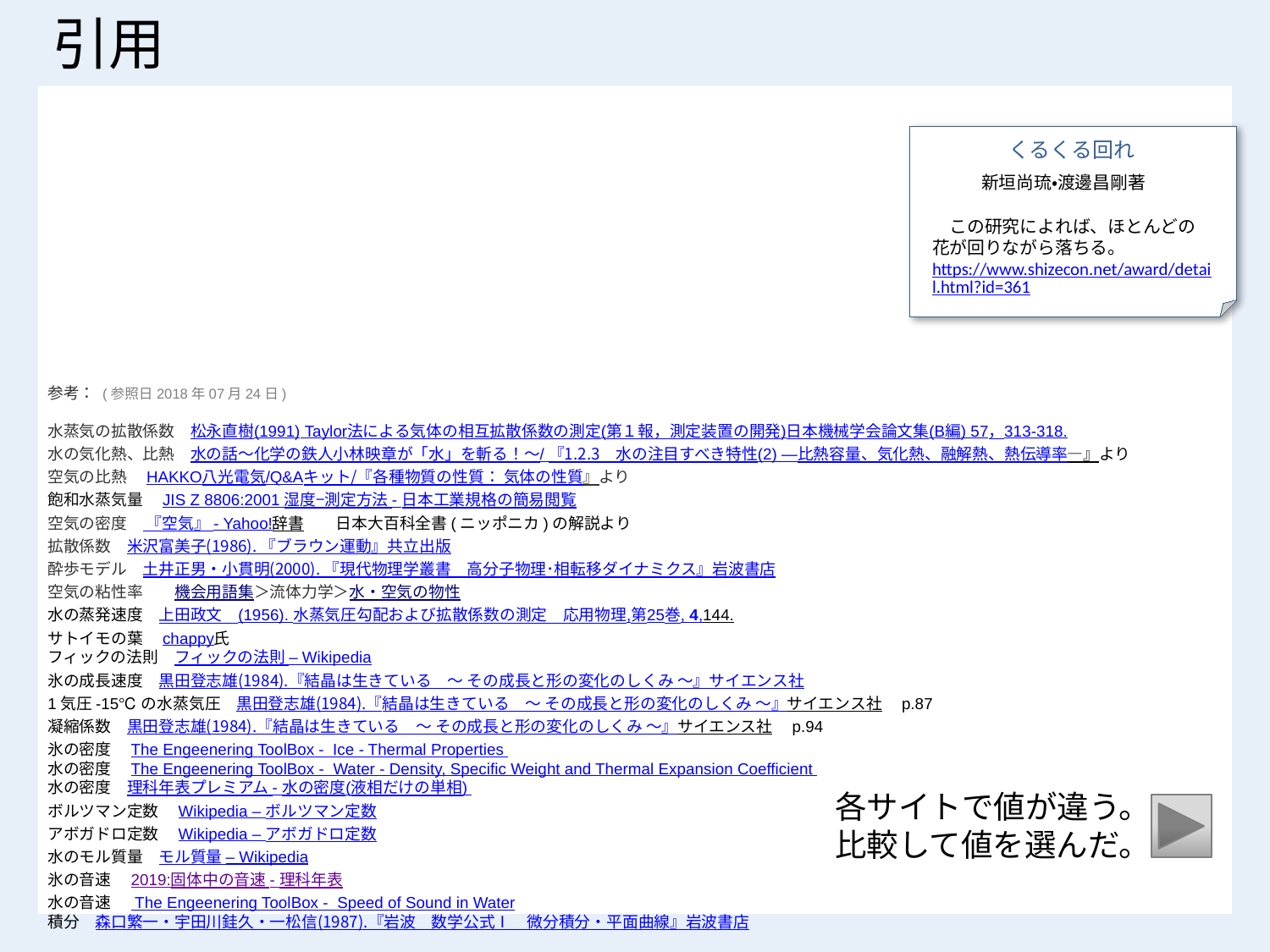

# 引用

くるくる回れ
新垣尚琉・渡邊昌剛著
　この研究によれば、ほとんどの花が回りながら落ちる。
https://www.shizecon.net/award/detail.html?id=361
参考： (参照日2018年07月24日)
水蒸気の拡散係数　松永直樹(1991) Taylor法による気体の相互拡散係数の測定(第１報，測定装置の開発)日本機械学会論文集(B編) 57，313-318.
水の気化熱、比熱　水の話～化学の鉄人小林映章が「水」を斬る！～/ 『1.2.3　水の注目すべき特性(2) ―比熱容量、気化熱、融解熱、熱伝導率―』より
空気の比熱　HAKKO八光電気/Q&Aキット/『各種物質の性質： 気体の性質』より
飽和水蒸気量　JIS Z 8806:2001 湿度−測定方法 - 日本工業規格の簡易閲覧
空気の密度　 『空気』 - Yahoo!辞書　　日本大百科全書(ニッポニカ)の解説より
拡散係数　米沢富美子(1986). 『ブラウン運動』共立出版
酔歩モデル　土井正男・小貫明(2000). 『現代物理学叢書　高分子物理･相転移ダイナミクス』岩波書店
空気の粘性率　　機会用語集＞流体力学＞水・空気の物性
水の蒸発速度　上田政文　(1956). 水蒸気圧勾配および拡散係数の測定　応用物理,第25巻, 4,144.
サトイモの葉　chappy氏
フィックの法則　フィックの法則 – Wikipedia
氷の成長速度　黒田登志雄(1984).『結晶は生きている　～ その成長と形の変化のしくみ ～』サイエンス社
1気圧-15℃の水蒸気圧　黒田登志雄(1984).『結晶は生きている　～ その成長と形の変化のしくみ ～』サイエンス社　p.87
凝縮係数　黒田登志雄(1984).『結晶は生きている　～ その成長と形の変化のしくみ ～』サイエンス社　p.94
氷の密度　The Engeenering ToolBox -  Ice - Thermal Properties
水の密度　The Engeenering ToolBox -  Water - Density, Specific Weight and Thermal Expansion Coefficient
水の密度　理科年表プレミアム - 水の密度(液相だけの単相)
ボルツマン定数　Wikipedia – ボルツマン定数
アボガドロ定数　Wikipedia – アボガドロ定数
水のモル質量　モル質量 – Wikipedia
氷の音速　2019:固体中の音速 - 理科年表
水の音速　 The Engeenering ToolBox -  Speed of Sound in Water
積分　森口繁一・宇田川銈久・一松信(1987).『岩波　数学公式Ⅰ　微分積分・平面曲線』岩波書店
各サイトで値が違う。
比較して値を選んだ。